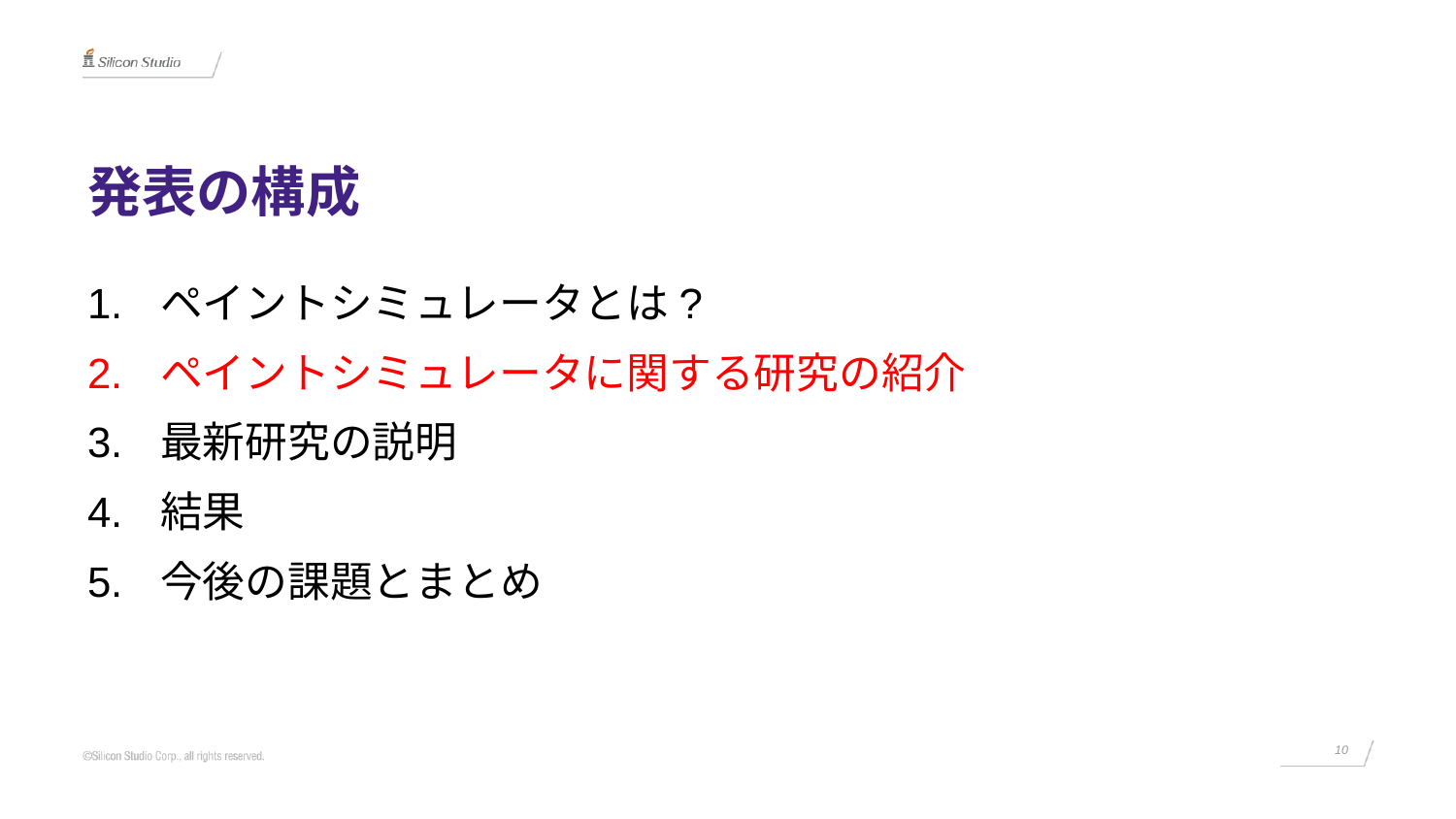

# 発表の構成
ペイントシミュレータとは?
ペイントシミュレータに関する研究の紹介
最新研究の説明
結果
今後の課題とまとめ
10